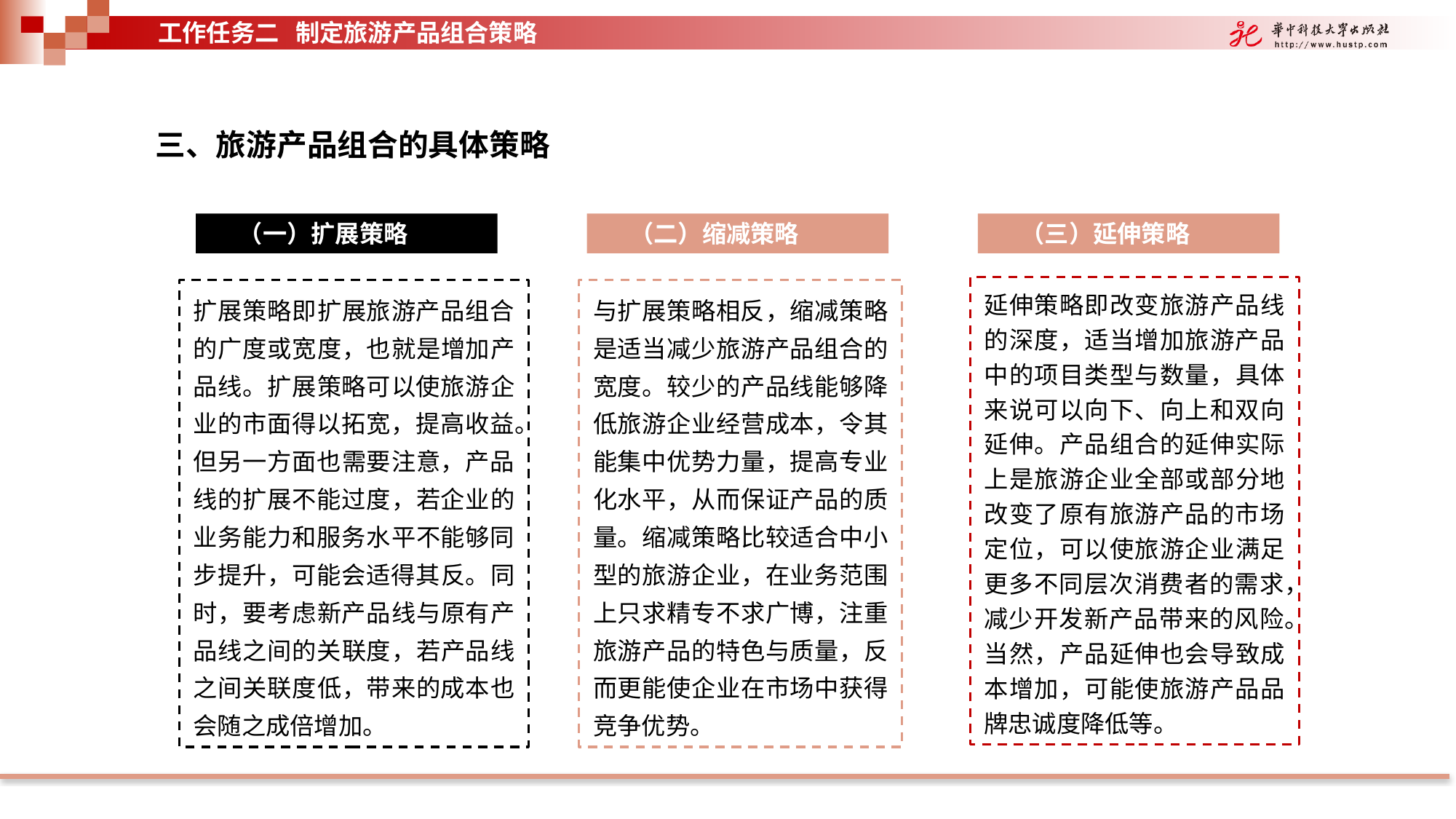

工作任务二   制定旅游产品组合策略
三、旅游产品组合的具体策略
（一）扩展策略
（二）缩减策略
（三）延伸策略
延伸策略即改变旅游产品线的深度，适当增加旅游产品中的项目类型与数量，具体来说可以向下、向上和双向延伸。产品组合的延伸实际上是旅游企业全部或部分地改变了原有旅游产品的市场定位，可以使旅游企业满足更多不同层次消费者的需求，减少开发新产品带来的风险。当然，产品延伸也会导致成本增加，可能使旅游产品品牌忠诚度降低等。
扩展策略即扩展旅游产品组合的广度或宽度，也就是增加产品线。扩展策略可以使旅游企业的市面得以拓宽，提高收益。但另一方面也需要注意，产品线的扩展不能过度，若企业的业务能力和服务水平不能够同步提升，可能会适得其反。同时，要考虑新产品线与原有产品线之间的关联度，若产品线之间关联度低，带来的成本也会随之成倍增加。
与扩展策略相反，缩减策略是适当减少旅游产品组合的宽度。较少的产品线能够降低旅游企业经营成本，令其能集中优势力量，提高专业化水平，从而保证产品的质量。缩减策略比较适合中小型的旅游企业，在业务范围上只求精专不求广博，注重旅游产品的特色与质量，反而更能使企业在市场中获得竞争优势。